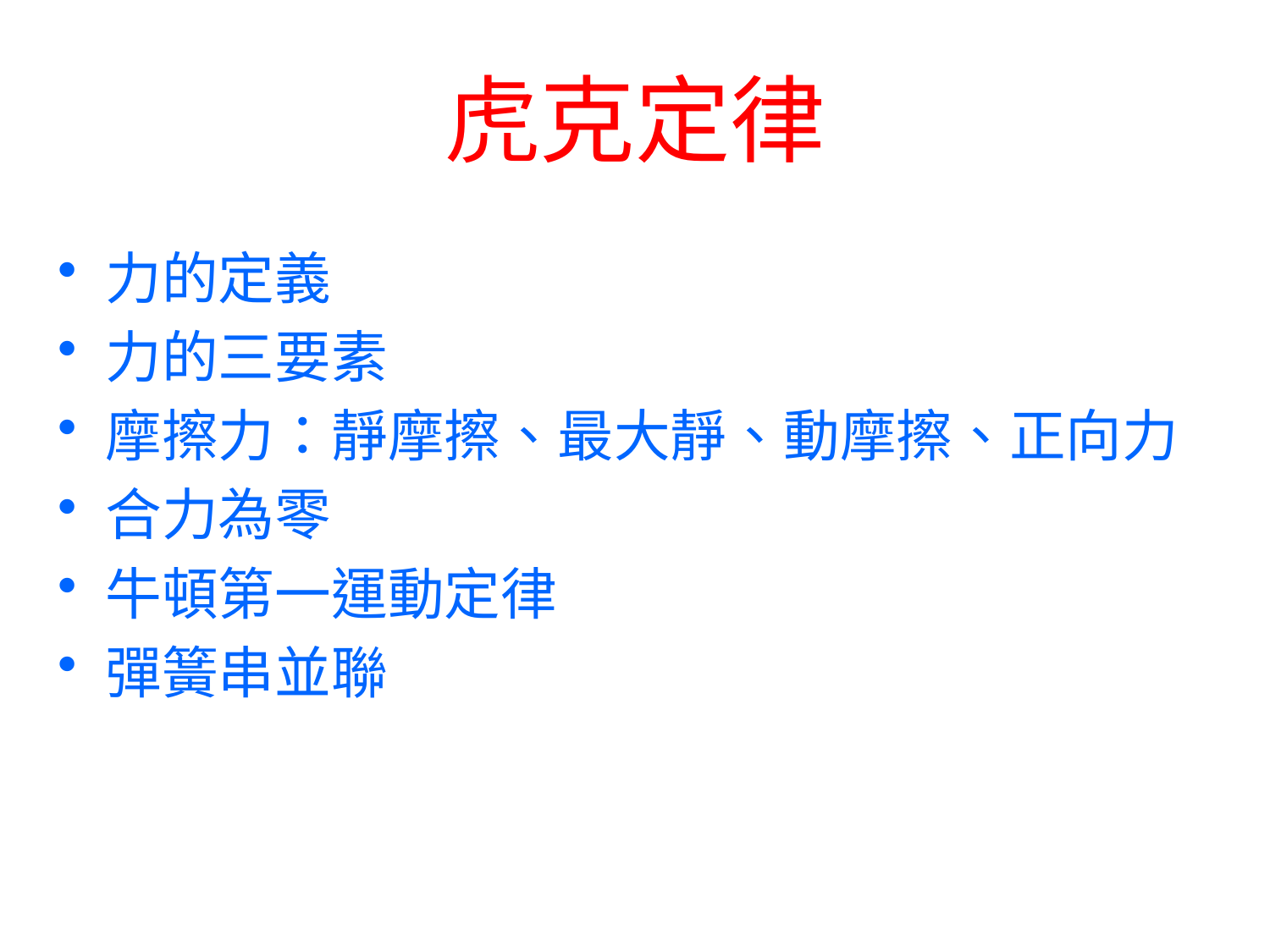

# 虎克定律
力的定義
力的三要素
摩擦力：靜摩擦、最大靜、動摩擦、正向力
合力為零
牛頓第一運動定律
彈簧串並聯